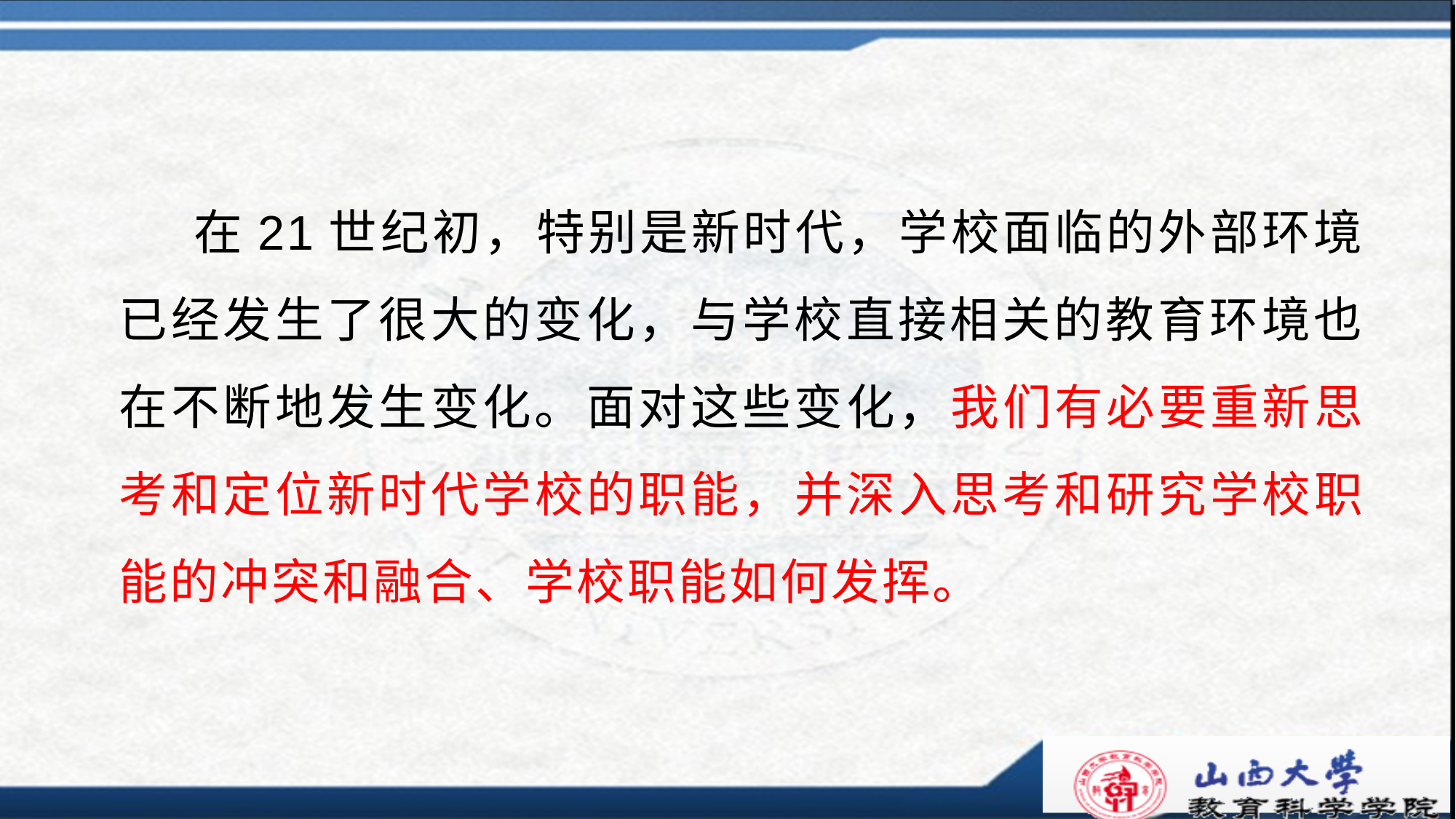

在21世纪初，特别是新时代，学校面临的外部环境已经发生了很大的变化，与学校直接相关的教育环境也在不断地发生变化。面对这些变化，我们有必要重新思考和定位新时代学校的职能，并深入思考和研究学校职能的冲突和融合、学校职能如何发挥。